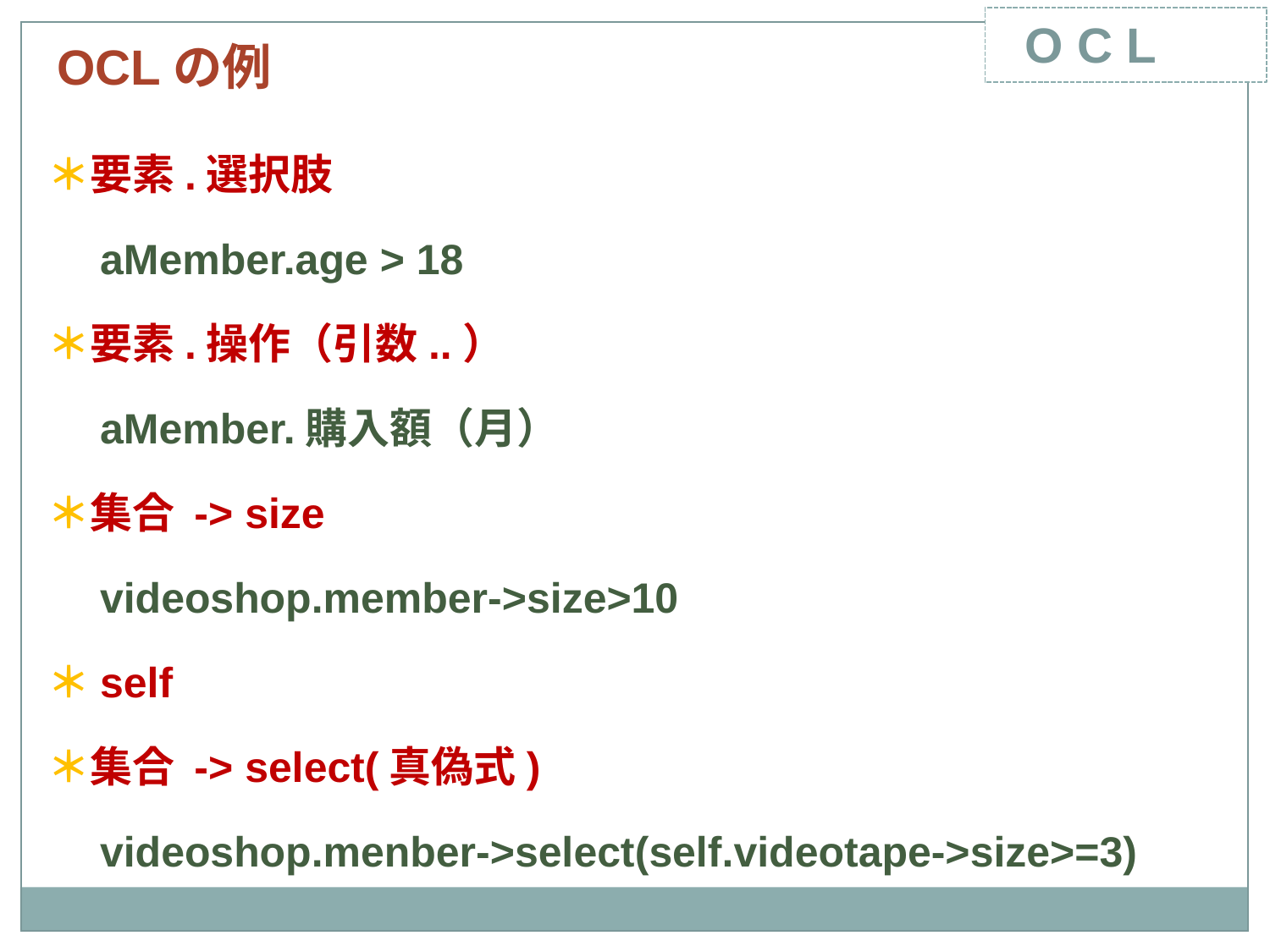

O C L
OCLの例
＊要素.選択肢
　aMember.age > 18
＊要素.操作（引数..）
　aMember.購入額（月）
＊集合 -> size
　videoshop.member->size>10
＊self
＊集合 -> select(真偽式)
　videoshop.menber->select(self.videotape->size>=3)